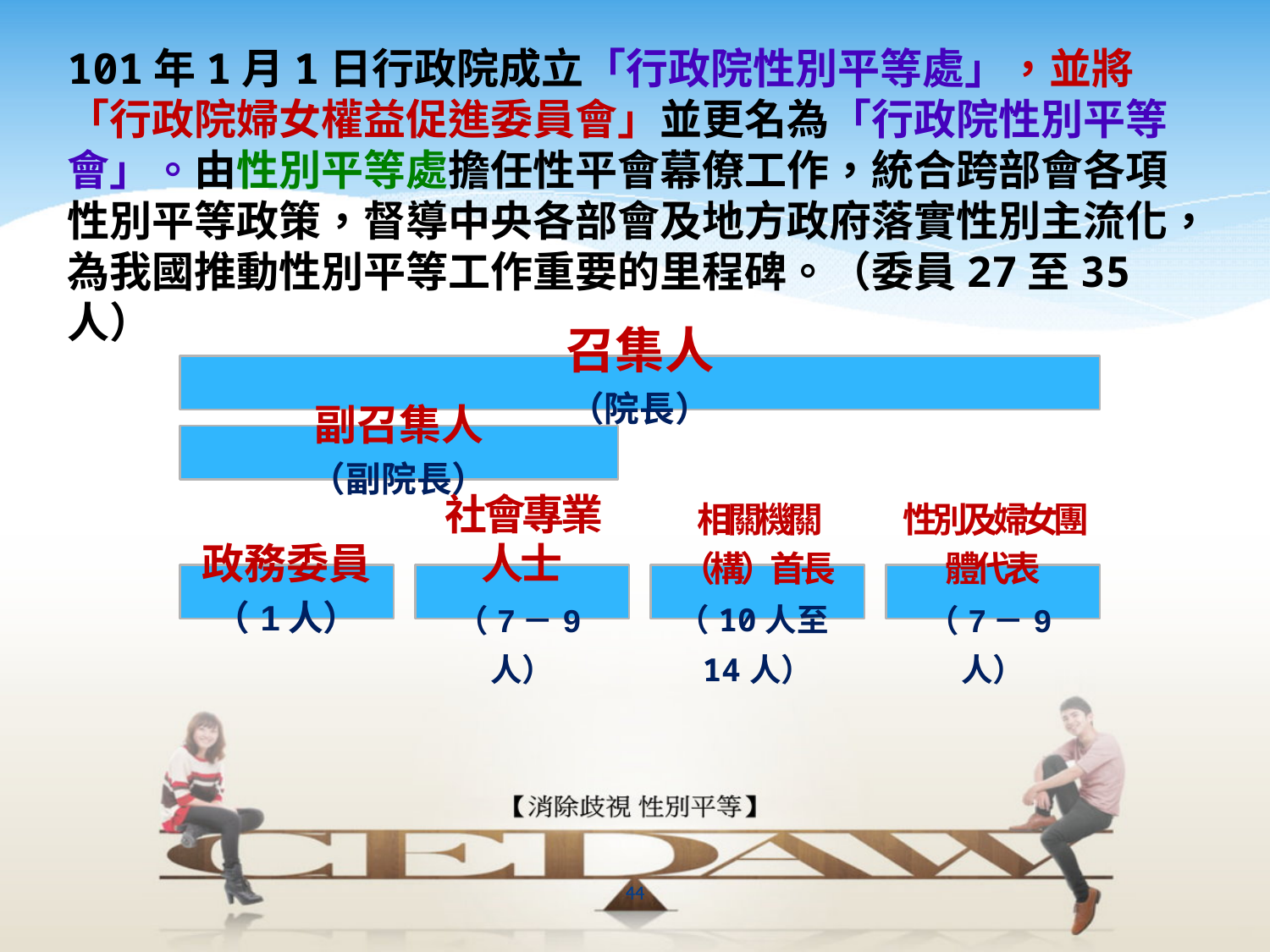

101年1月1日行政院成立「行政院性別平等處」，並將「行政院婦女權益促進委員會」並更名為「行政院性別平等會」。由性別平等處擔任性平會幕僚工作，統合跨部會各項性別平等政策，督導中央各部會及地方政府落實性別主流化，為我國推動性別平等工作重要的里程碑。（委員27至35人）
召集人
（院長）
副召集人
（副院長）
政務委員
（1人）
社會專業人士
（7－9人）
性別及婦女團體代表
（7－9人）
44